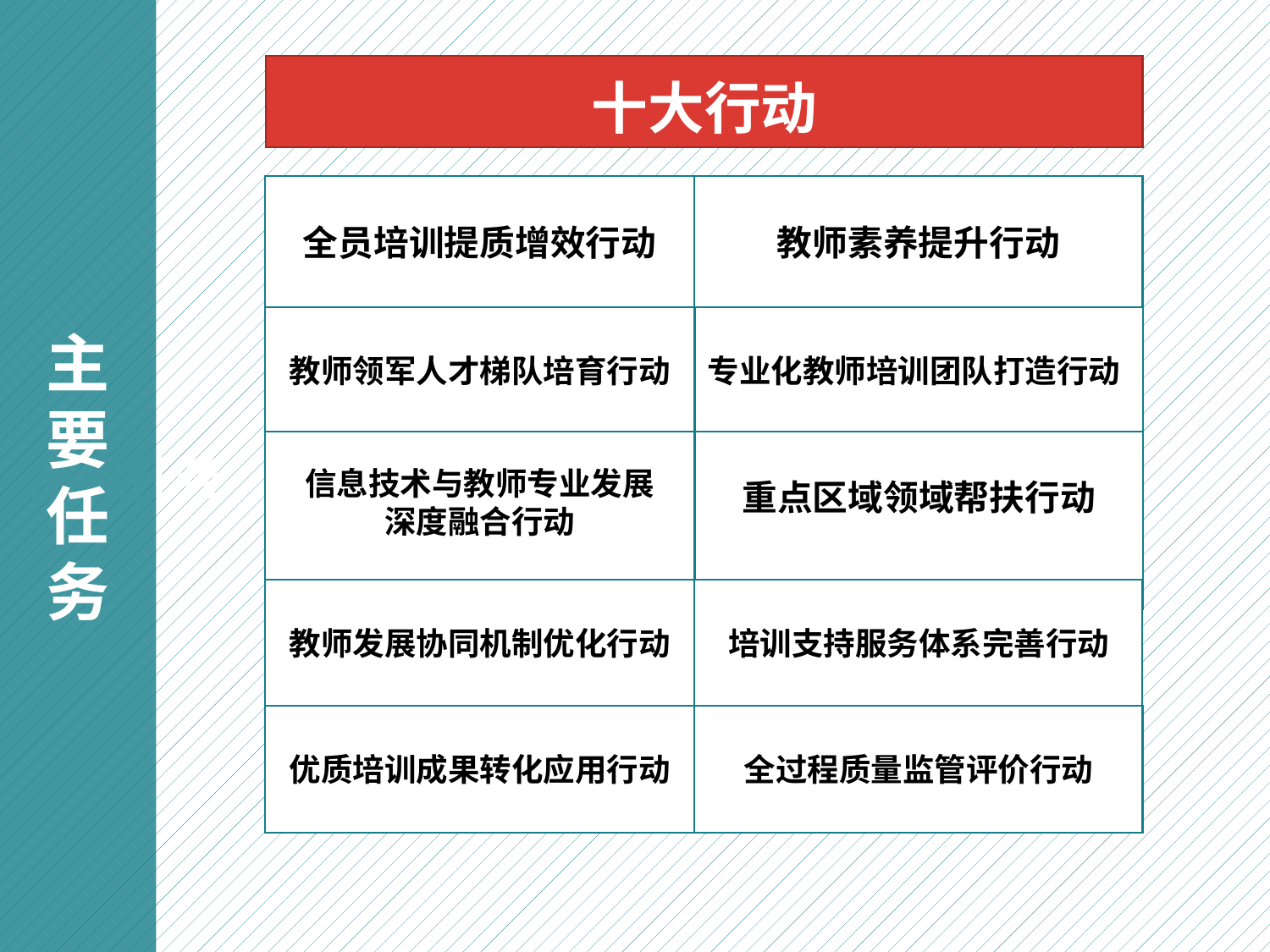

主
要
任
务
主要任务

十大行动

全员培训提质增效行动

教师素养提升行动

教师领军人才梯队培育行动

专业化教师培训团队打造行动

重点区域领域帮扶行动

信息技术与教师专业发展
深度融合行动

培训支持服务体系完善行动

教师发展协同机制优化行动

优质培训成果转化应用行动

全过程质量监管评价行动